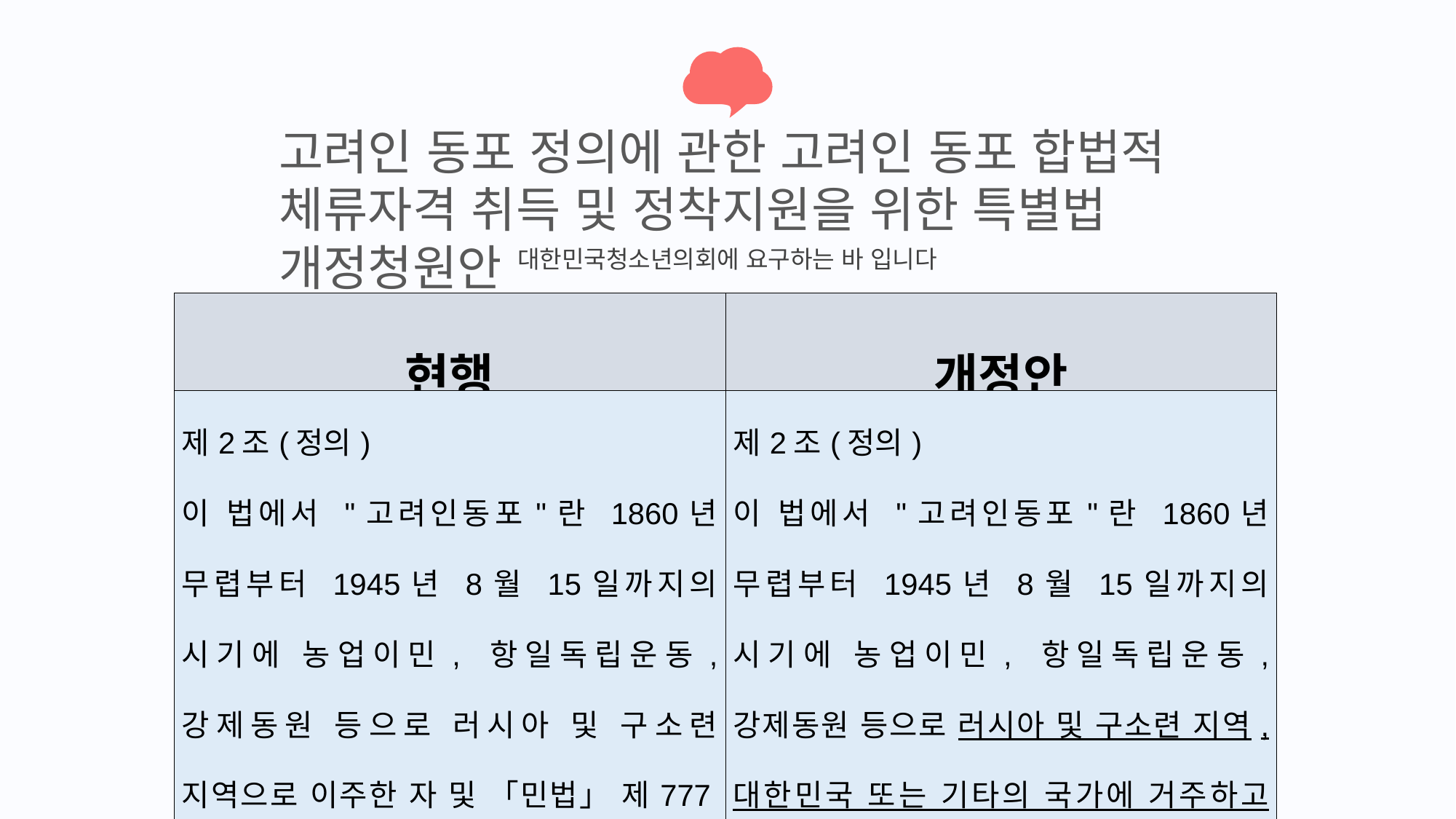

고려인 동포 정의에 관한 고려인 동포 합법적 체류자격 취득 및 정착지원을 위한 특별법 개정청원안
대한민국청소년의회에 요구하는 바 입니다
| 현행 | 개정안 |
| --- | --- |
| 제2조(정의) 이 법에서 "고려인동포"란 1860년 무렵부터 1945년 8월 15일까지의 시기에 농업이민, 항일독립운동, 강제동원 등으로 러시아 및 구소련 지역으로 이주한 자 및 「민법」 제777조에 따른 그 친족으로 현재 해당 지역에 거주하고 있는 자를 말한다. | 제2조(정의) 이 법에서 "고려인동포"란 1860년 무렵부터 1945년 8월 15일까지의 시기에 농업이민, 항일독립운동, 강제동원 등으로 러시아 및 구소련 지역, 대한민국 또는 기타의 국가에 거주하고 있는 자 및 「민법」 제777조에 따른 그 친족으로 현재 해당 지역에 거주하고 있는 자를 말한다. |